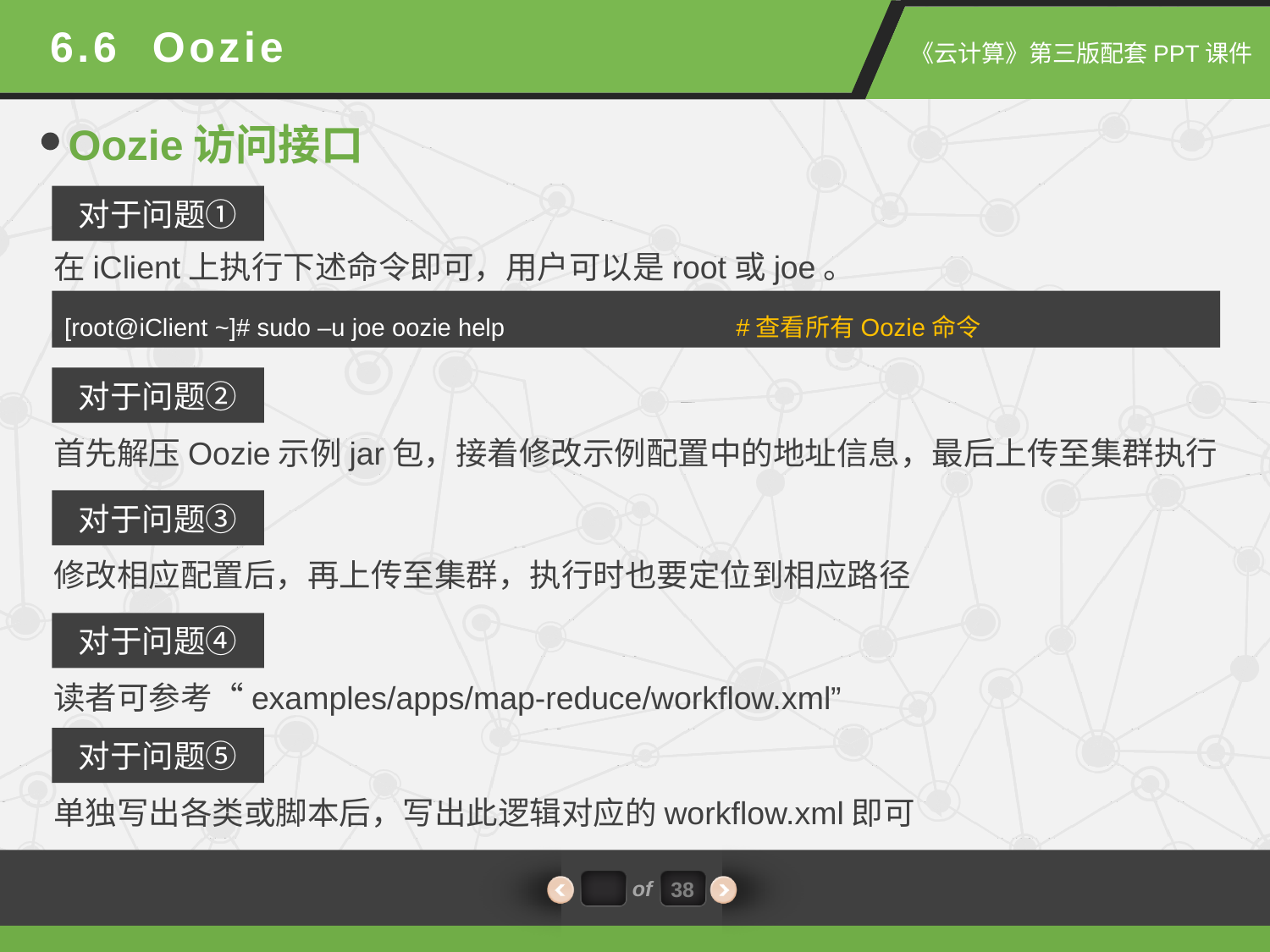

6.6  Oozie
Oozie访问接口

对于问题①
在iClient上执行下述命令即可，用户可以是root或joe。
[root@iClient ~]# sudo –u joe oozie help                                 #查看所有Oozie命令
对于问题②
首先解压Oozie示例jar包，接着修改示例配置中的地址信息，最后上传至集群执行
对于问题③
修改相应配置后，再上传至集群，执行时也要定位到相应路径
对于问题④
读者可参考“examples/apps/map-reduce/workflow.xml”
对于问题⑤
单独写出各类或脚本后，写出此逻辑对应的workflow.xml即可
29